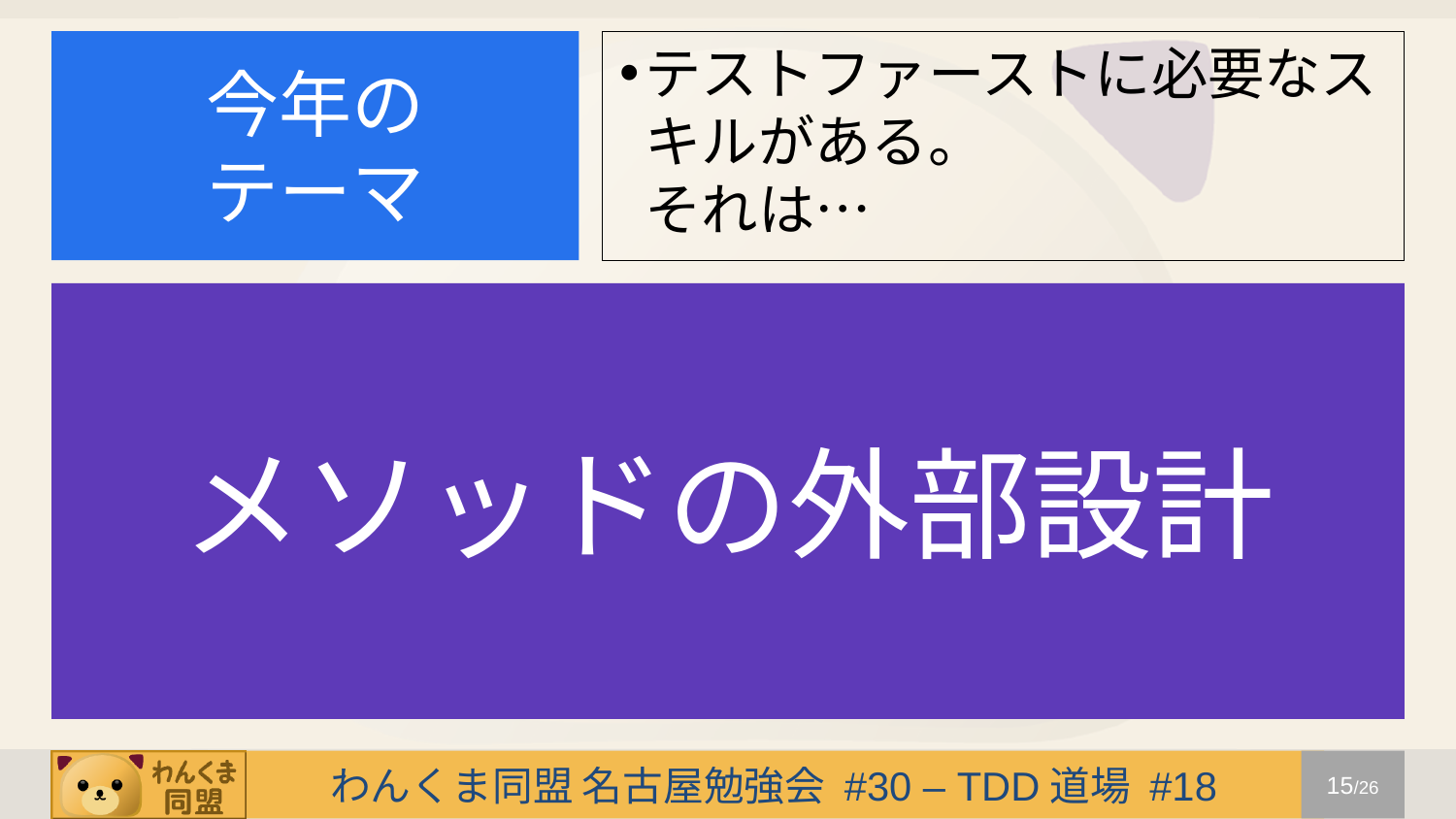

# 今年の テーマ
テストファーストに必要なスキルがある。
それは…

メソッドの外部設計